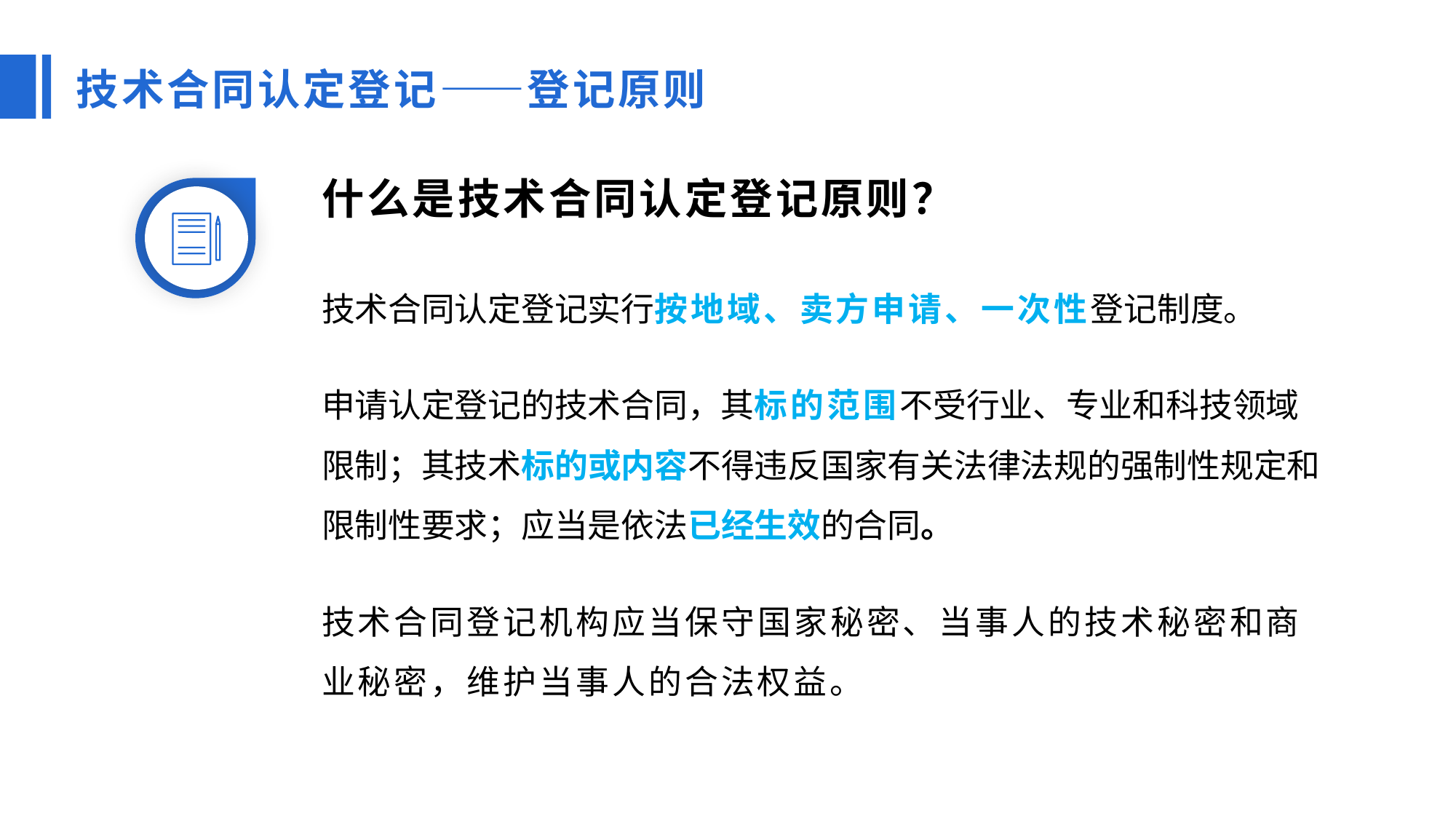

技术合同认定登记——登记原则
什么是技术合同认定登记原则？

技术合同认定登记实行按地域、卖方申请、一次性登记制度。

申请认定登记的技术合同，其标的范围不受行业、专业和科技领域限制；其技术标的或内容不得违反国家有关法律法规的强制性规定和限制性要求；应当是依法已经生效的合同。

技术合同登记机构应当保守国家秘密、当事人的技术秘密和商业秘密，维护当事人的合法权益。